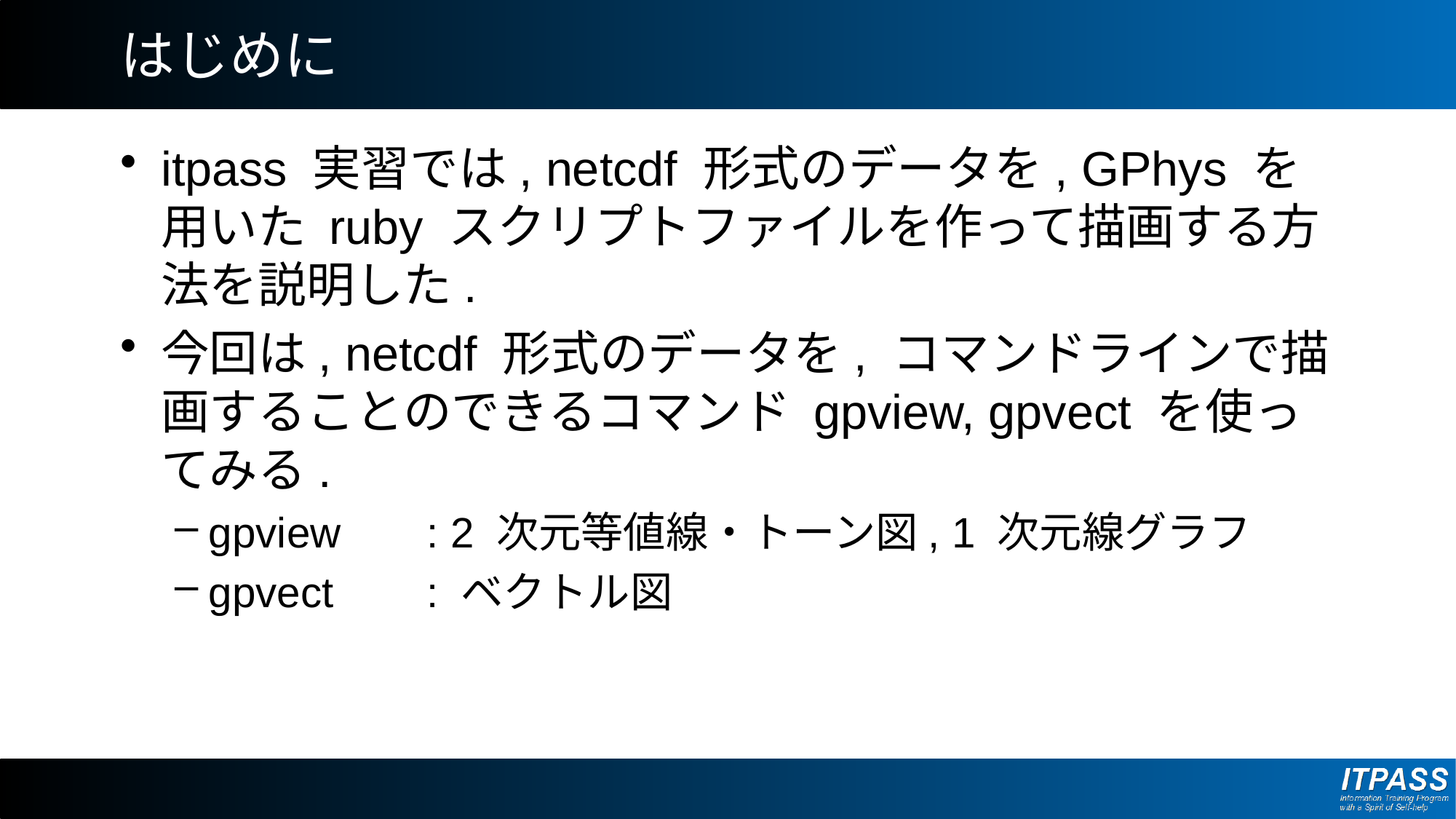

# はじめに
itpass 実習では, netcdf 形式のデータを, GPhys を用いた ruby スクリプトファイルを作って描画する方法を説明した.
今回は, netcdf 形式のデータを, コマンドラインで描画することのできるコマンド gpview, gpvect を使ってみる.
gpview	: 2 次元等値線・トーン図, 1 次元線グラフ
gpvect	: ベクトル図